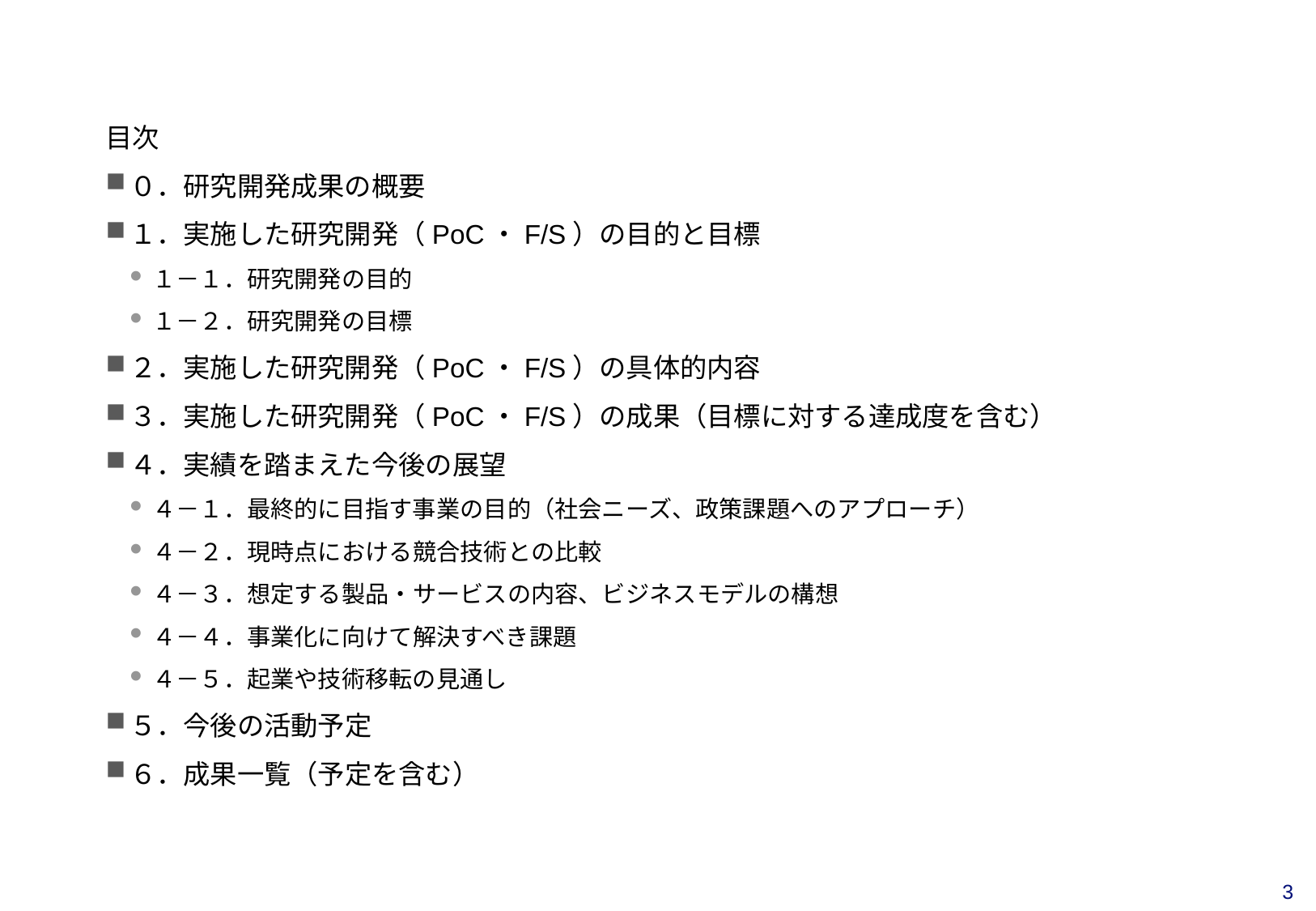

目次
０．研究開発成果の概要
１．実施した研究開発（PoC・F/S）の目的と目標
１－１．研究開発の目的
１－２．研究開発の目標
２．実施した研究開発（PoC・F/S）の具体的内容
３．実施した研究開発（PoC・F/S）の成果（目標に対する達成度を含む）
４．実績を踏まえた今後の展望
４－１．最終的に目指す事業の目的（社会ニーズ、政策課題へのアプローチ）
４－２．現時点における競合技術との比較
４－３．想定する製品・サービスの内容、ビジネスモデルの構想
４－４．事業化に向けて解決すべき課題
４－５．起業や技術移転の見通し
５．今後の活動予定
６．成果一覧（予定を含む）